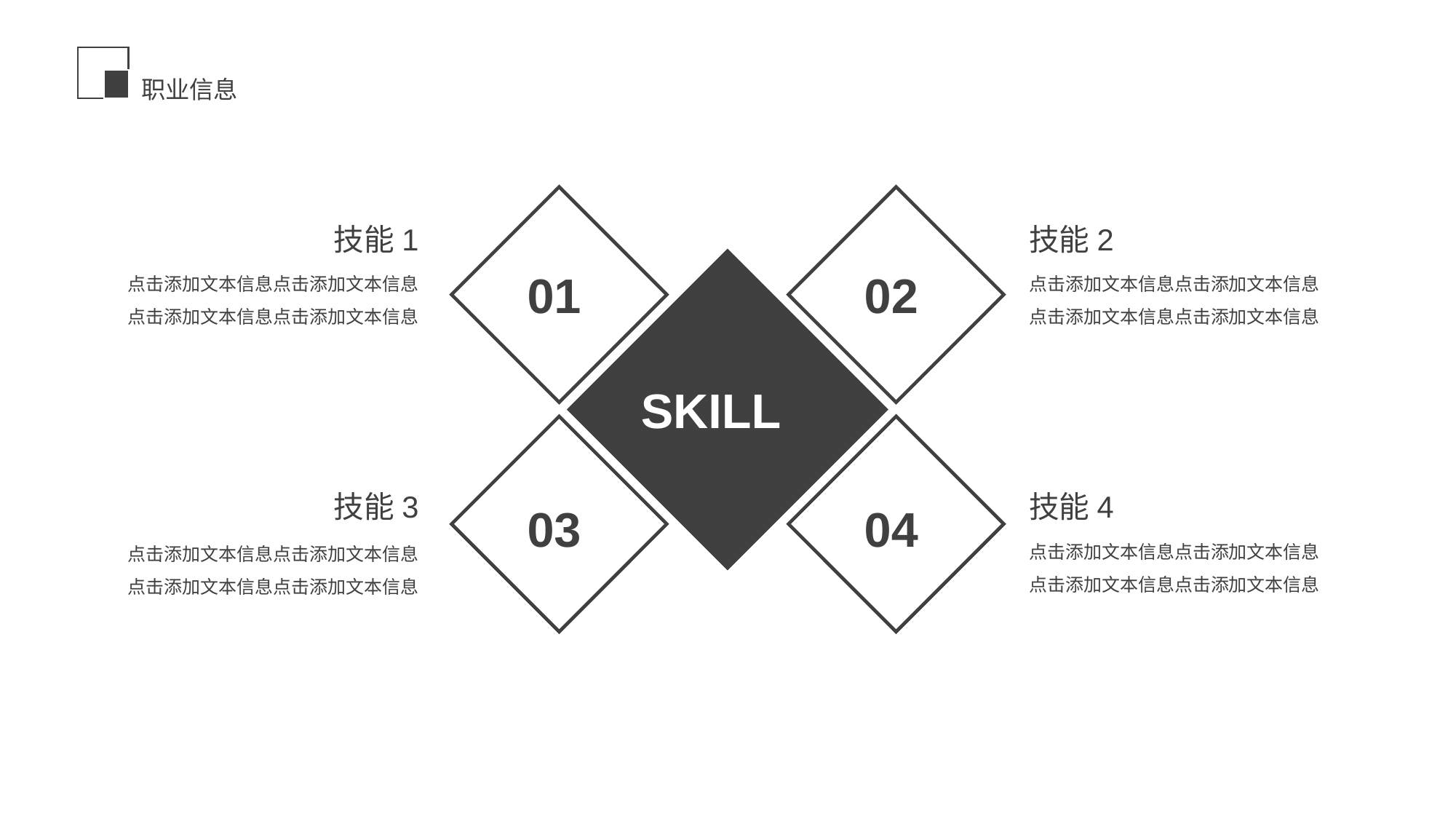

职业信息
技能1
点击添加文本信息点击添加文本信息
点击添加文本信息点击添加文本信息

技能2
点击添加文本信息点击添加文本信息
点击添加文本信息点击添加文本信息

01
02

SKILL

技能3
点击添加文本信息点击添加文本信息
点击添加文本信息点击添加文本信息

技能4
点击添加文本信息点击添加文本信息
点击添加文本信息点击添加文本信息

03
04